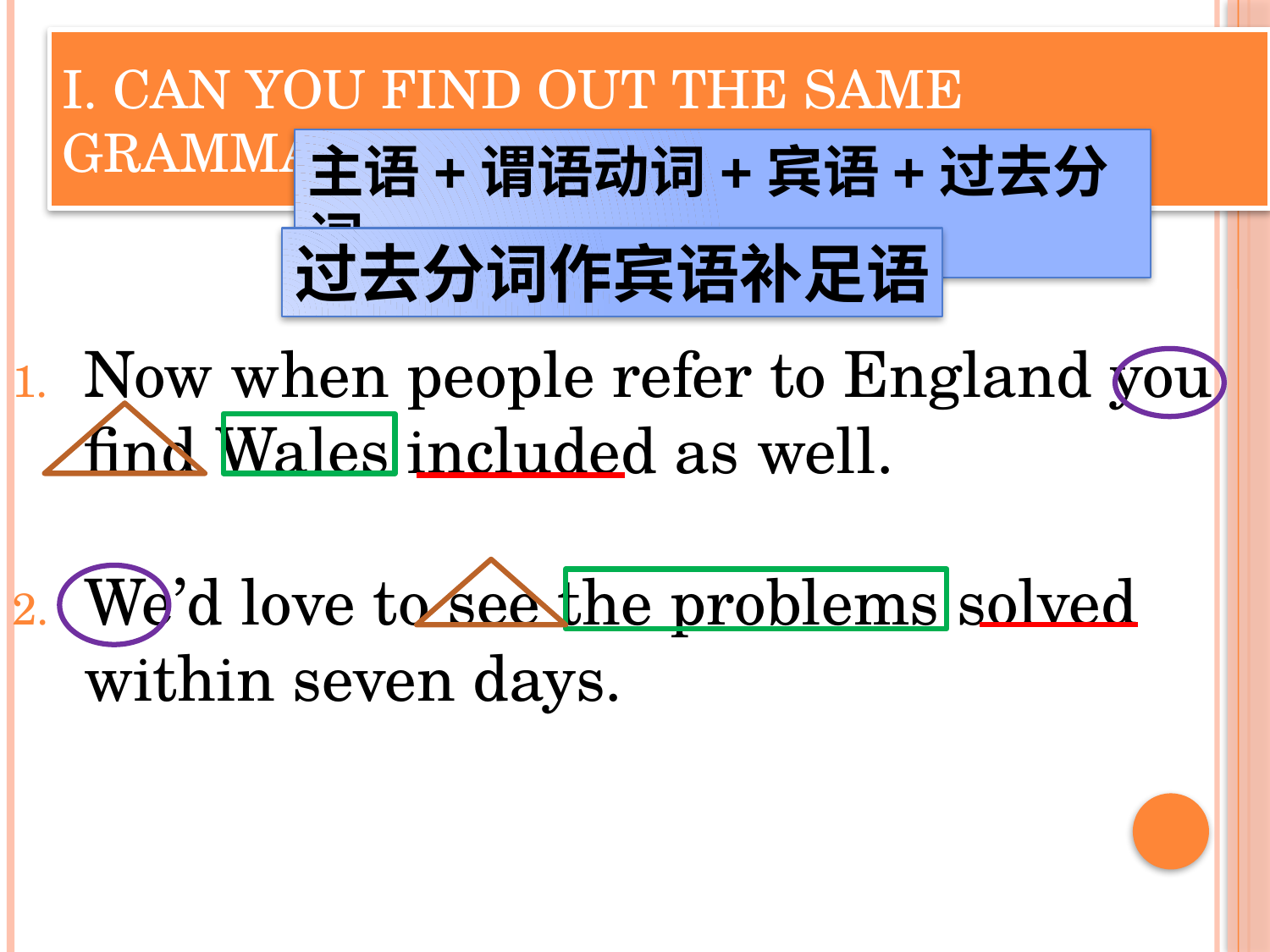

# I. Can you find out the same grammatical structure?
主语+谓语动词+宾语+过去分词
过去分词作宾语补足语
Now when people refer to England you find Wales included as well.
We’d love to see the problems solved within seven days.